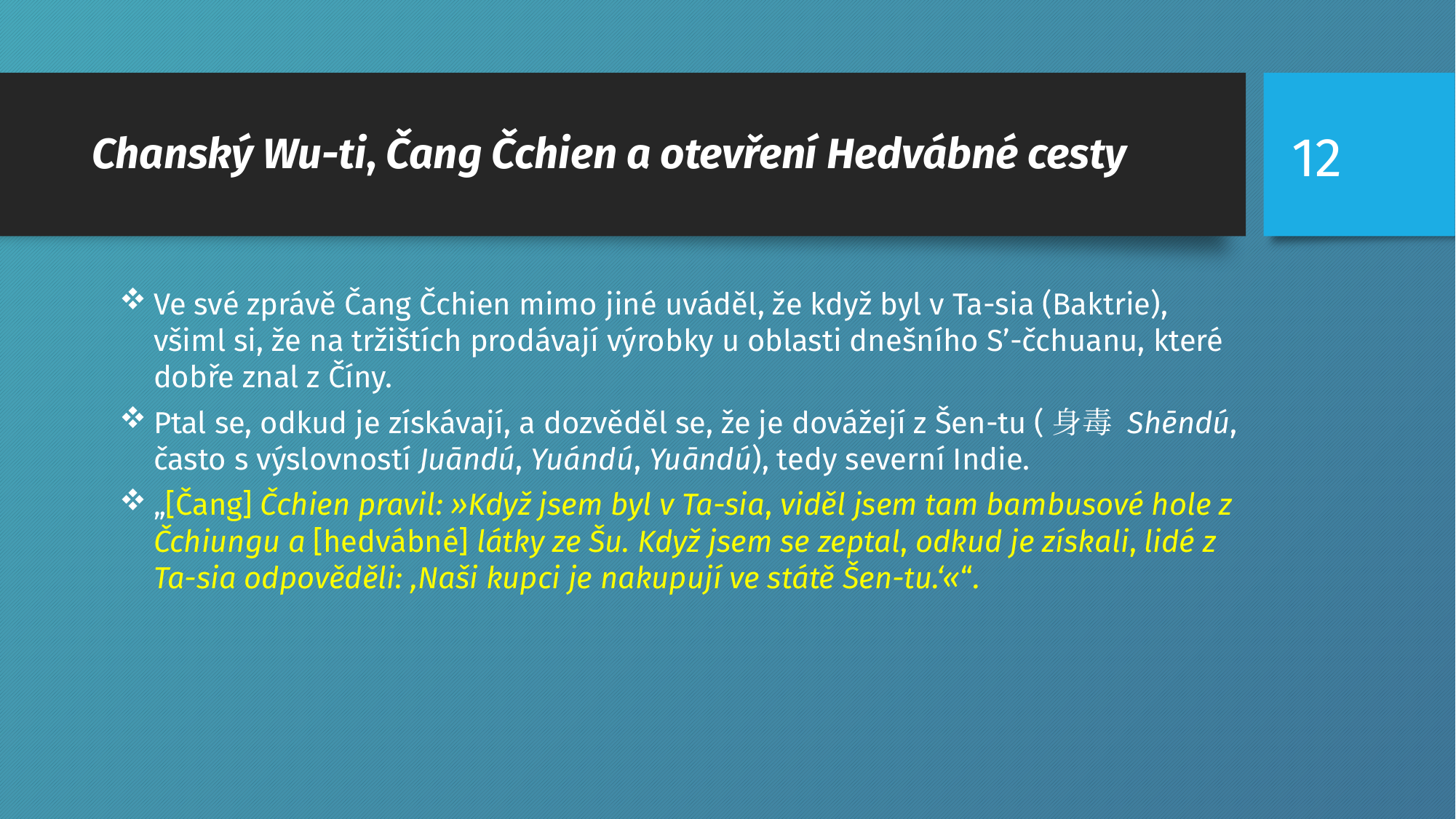

12
# Chanský Wu-ti, Čang Čchien a otevření Hedvábné cesty
Ve své zprávě Čang Čchien mimo jiné uváděl, že když byl v Ta-sia (Baktrie), všiml si, že na tržištích prodávají výrobky u oblasti dnešního S’-čchuanu, které dobře znal z Číny.
Ptal se, odkud je získávají, a dozvěděl se, že je dovážejí z Šen-tu (身毒 Shēndú, často s výslovností Juāndú, Yuándú, Yuāndú), tedy severní Indie.
„[Čang] Čchien pravil: »Když jsem byl v Ta-sia, viděl jsem tam bambusové hole z Čchiungu a [hedvábné] látky ze Šu. Když jsem se zeptal, odkud je získali, lidé z Ta-sia odpověděli: ,Naši kupci je nakupují ve státě Šen-tu.‘«“.